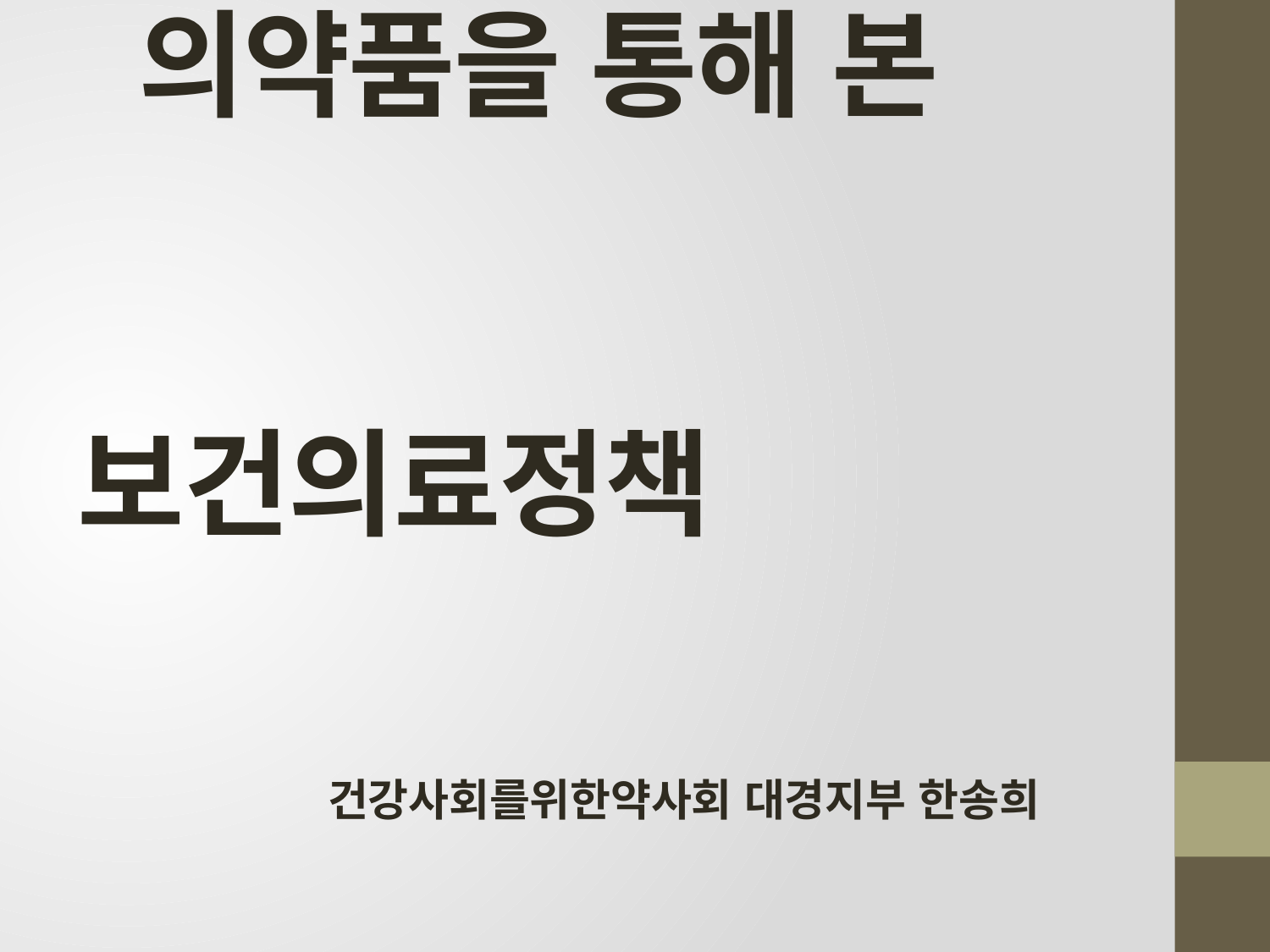

# 의약품을 통해 본 보건의료정책
건강사회를위한약사회 대경지부 한송희